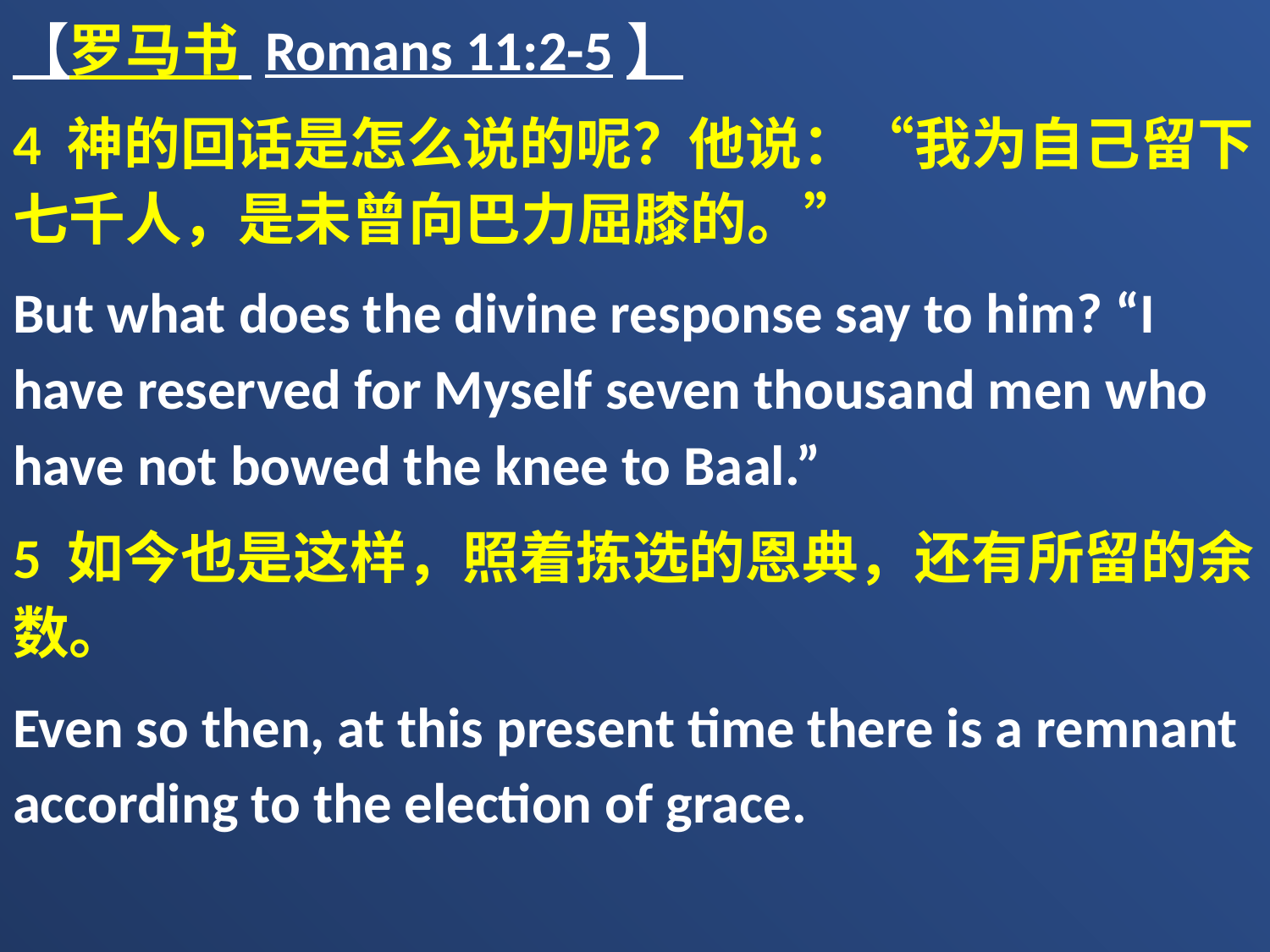

【罗马书 Romans 11:2-5】
4 神的回话是怎么说的呢？他说：“我为自己留下七千人，是未曾向巴力屈膝的。”
But what does the divine response say to him? “I have reserved for Myself seven thousand men who have not bowed the knee to Baal.”
5 如今也是这样，照着拣选的恩典，还有所留的余数。
Even so then, at this present time there is a remnant according to the election of grace.